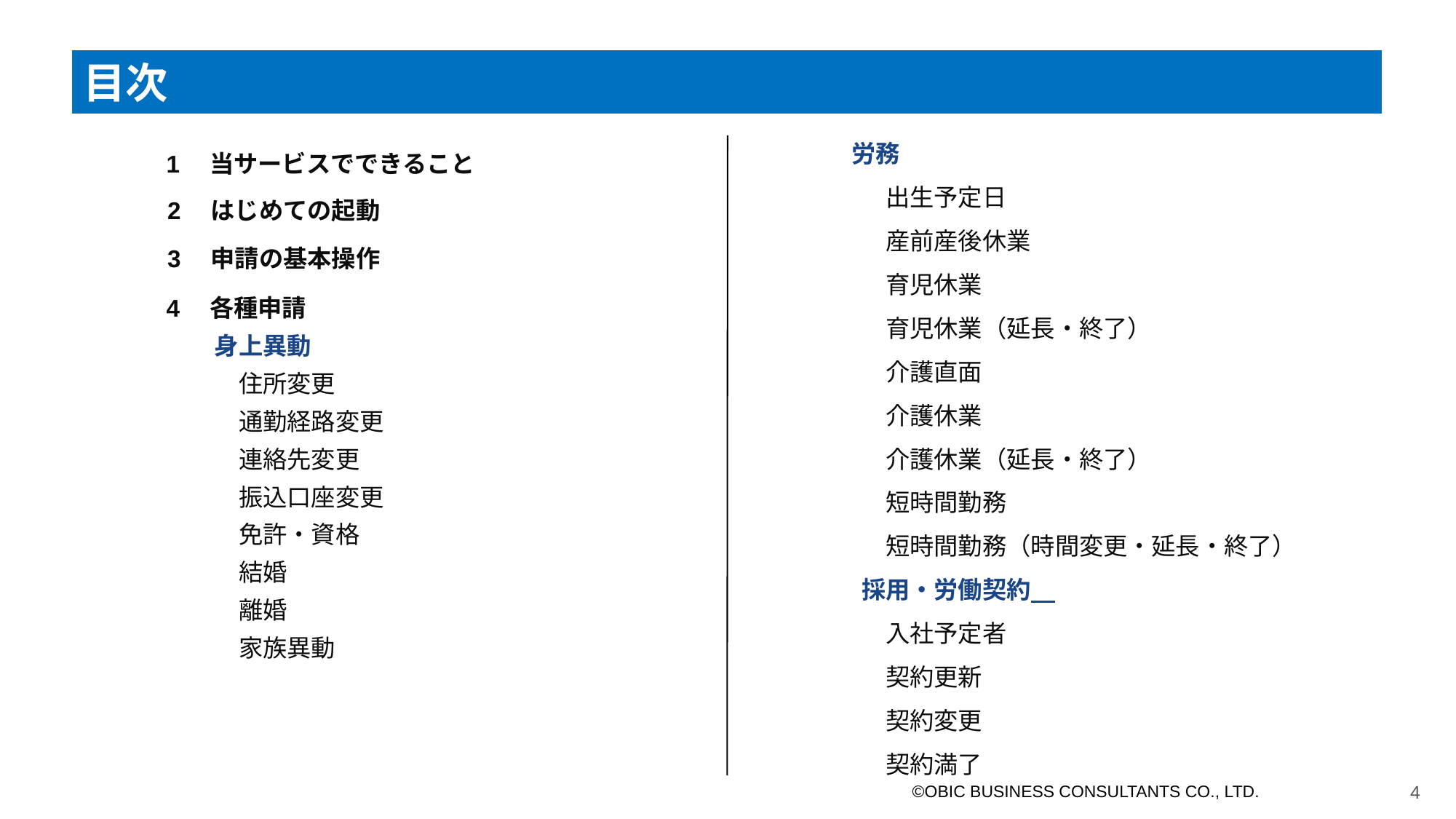

目次
     労務
　出生予定日
　産前産後休業
　育児休業
　育児休業（延長・終了）
　介護直面
　介護休業
　介護休業（延長・終了）
　短時間勤務
　短時間勤務（時間変更・延長・終了）
採用・労働契約
　入社予定者
　契約更新
　契約変更
　契約満了
1　当サービスでできること
2　はじめての起動
3　申請の基本操作
4　各種申請
　　身上異動
　　　住所変更
　　　通勤経路変更
　　　連絡先変更
　　　振込口座変更
　　　免許・資格
　　　結婚
　　　離婚
　　　家族異動

©OBIC BUSINESS CONSULTANTS CO., LTD.
4